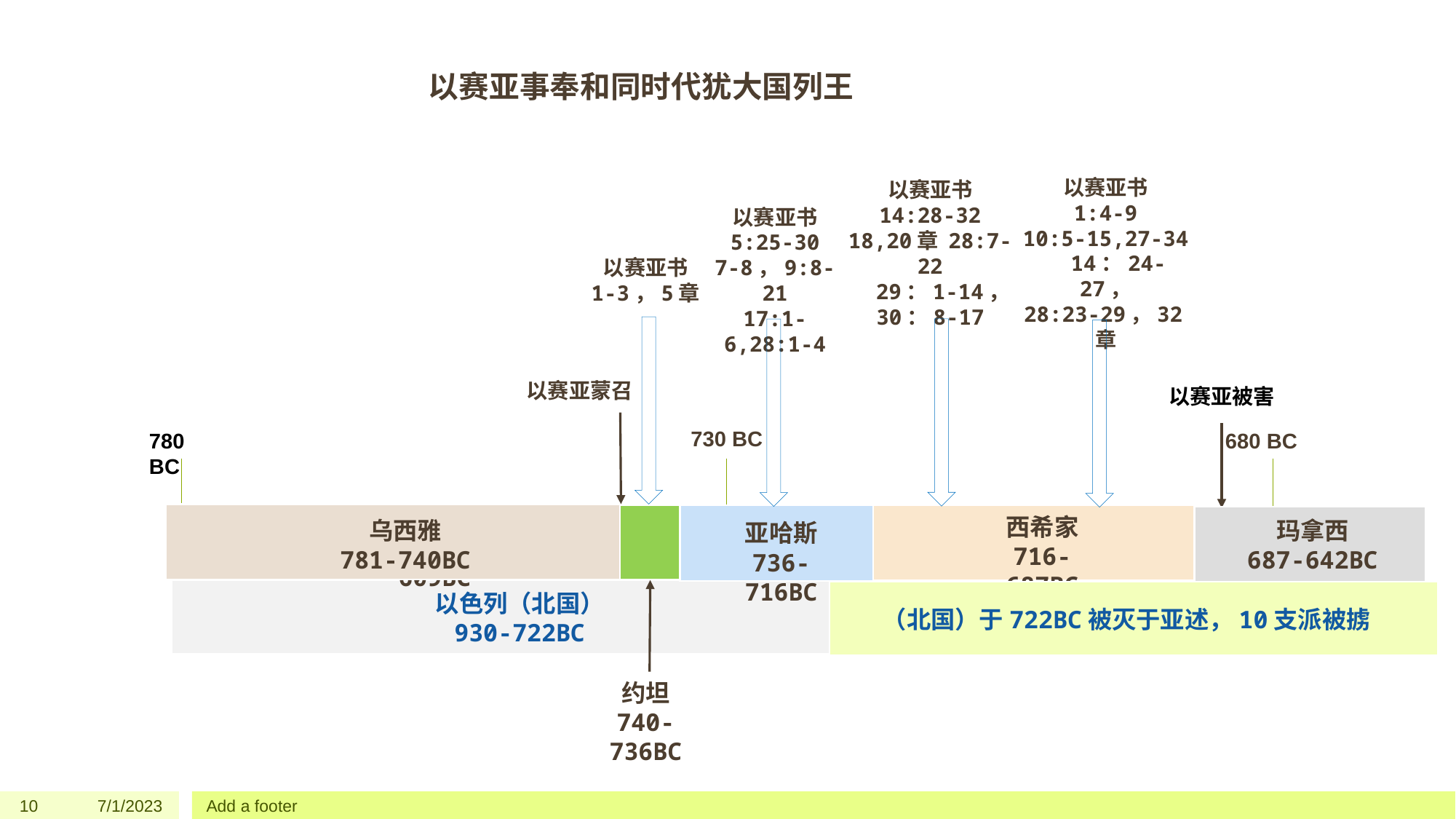

以赛亚事奉和同时代犹大国列王
以赛亚书
1:4-9
10:5-15,27-34
  14：24-27，
28:23-29，32章
以赛亚书
14:28-32
18,20章 28:7-22
  29：1-14，
30：8-17
以赛亚书
5:25-30
7-8，9:8-21
17:1-6,28:1-4
以赛亚书
1-3，5章

以赛亚蒙召
以赛亚被害
730 BC
780 BC
680 BC

西希家
716-687BC

玛拿西
687-642BC
乌西雅
781-740BC
亚哈斯
736-716BC
约西亚 640-609BC

以色列（北国）
930-722BC
（北国）于722BC被灭于亚述，10支派被掳
约坦
740-736BC
10
7/1/2023
Add a footer